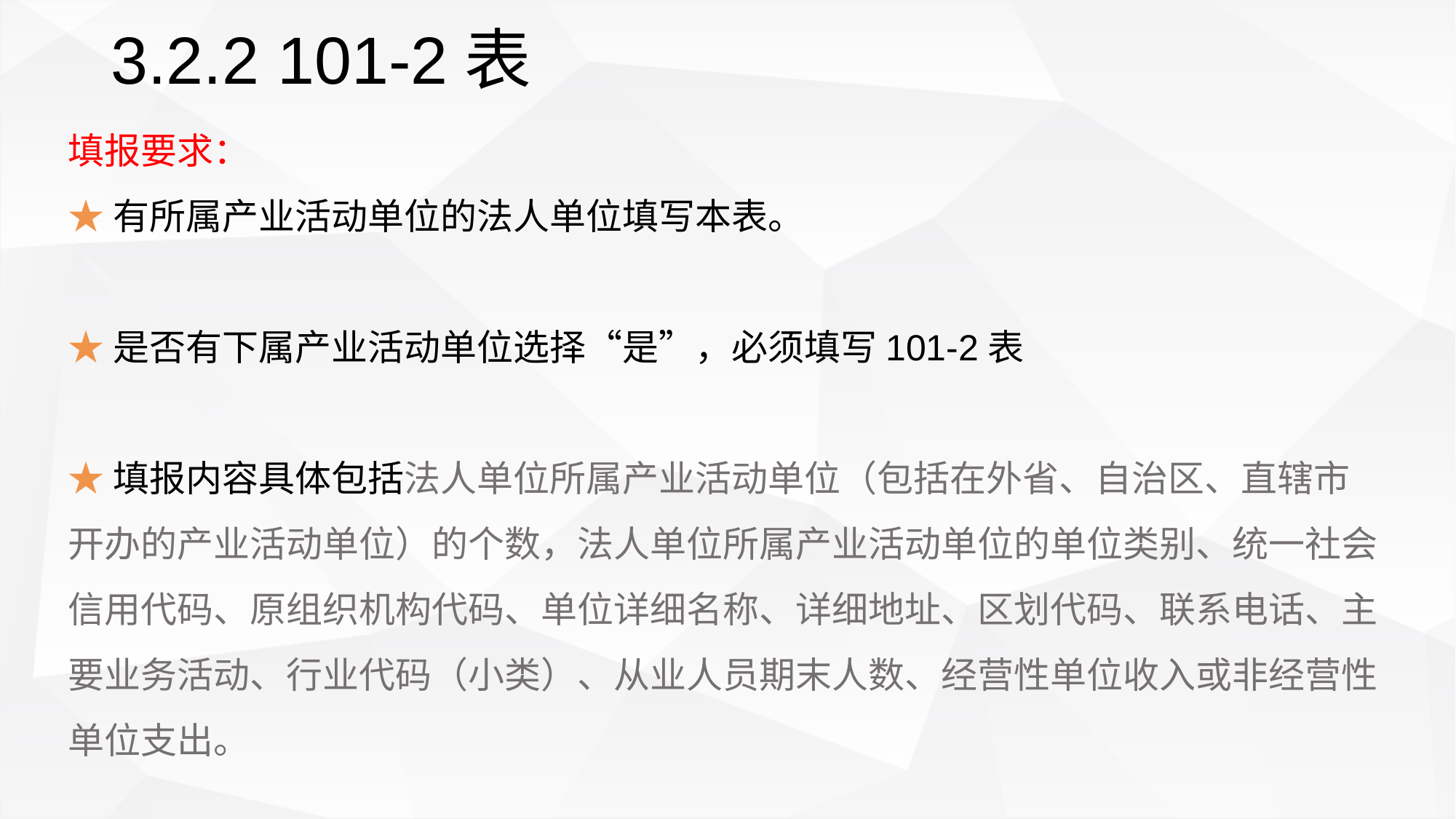

# 3.2.2 101-2表
填报要求：
★有所属产业活动单位的法人单位填写本表。

★是否有下属产业活动单位选择“是”，必须填写101-2表

★填报内容具体包括法人单位所属产业活动单位（包括在外省、自治区、直辖市开办的产业活动单位）的个数，法人单位所属产业活动单位的单位类别、统一社会信用代码、原组织机构代码、单位详细名称、详细地址、区划代码、联系电话、主要业务活动、行业代码（小类）、从业人员期末人数、经营性单位收入或非经营性单位支出。